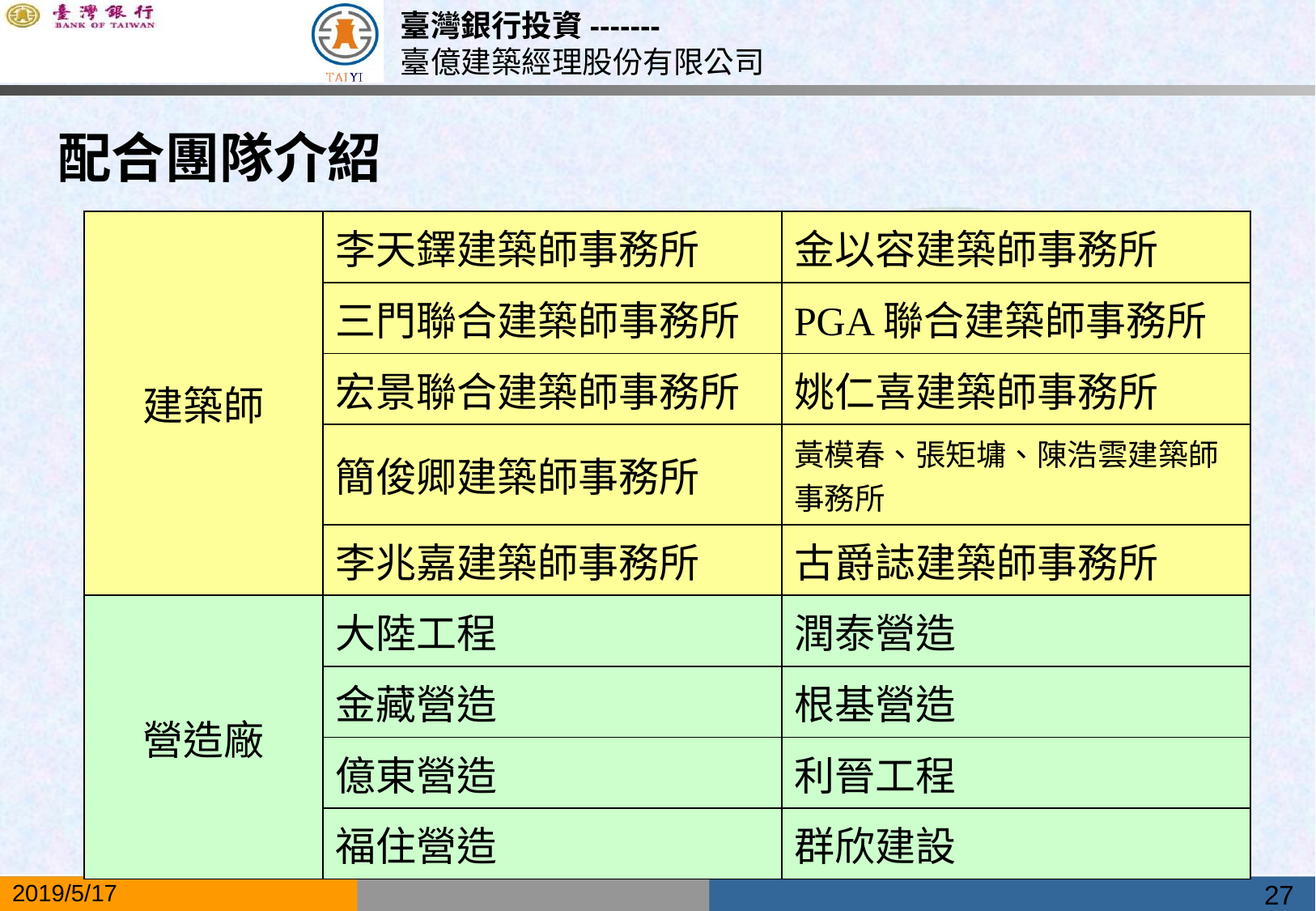

# 配合團隊介紹
| 建築師 | 李天鐸建築師事務所 | 金以容建築師事務所 |
| --- | --- | --- |
|  | 三門聯合建築師事務所 | PGA聯合建築師事務所 |
|  | 宏景聯合建築師事務所 | 姚仁喜建築師事務所 |
|  | 簡俊卿建築師事務所 | 黃模春、張矩墉、陳浩雲建築師事務所 |
|  | 李兆嘉建築師事務所 | 古爵誌建築師事務所 |
| 營造廠 | 大陸工程 | 潤泰營造 |
|  | 金藏營造 | 根基營造 |
|  | 億東營造 | 利晉工程 |
|  | 福住營造 | 群欣建設 |
27
2019/5/17